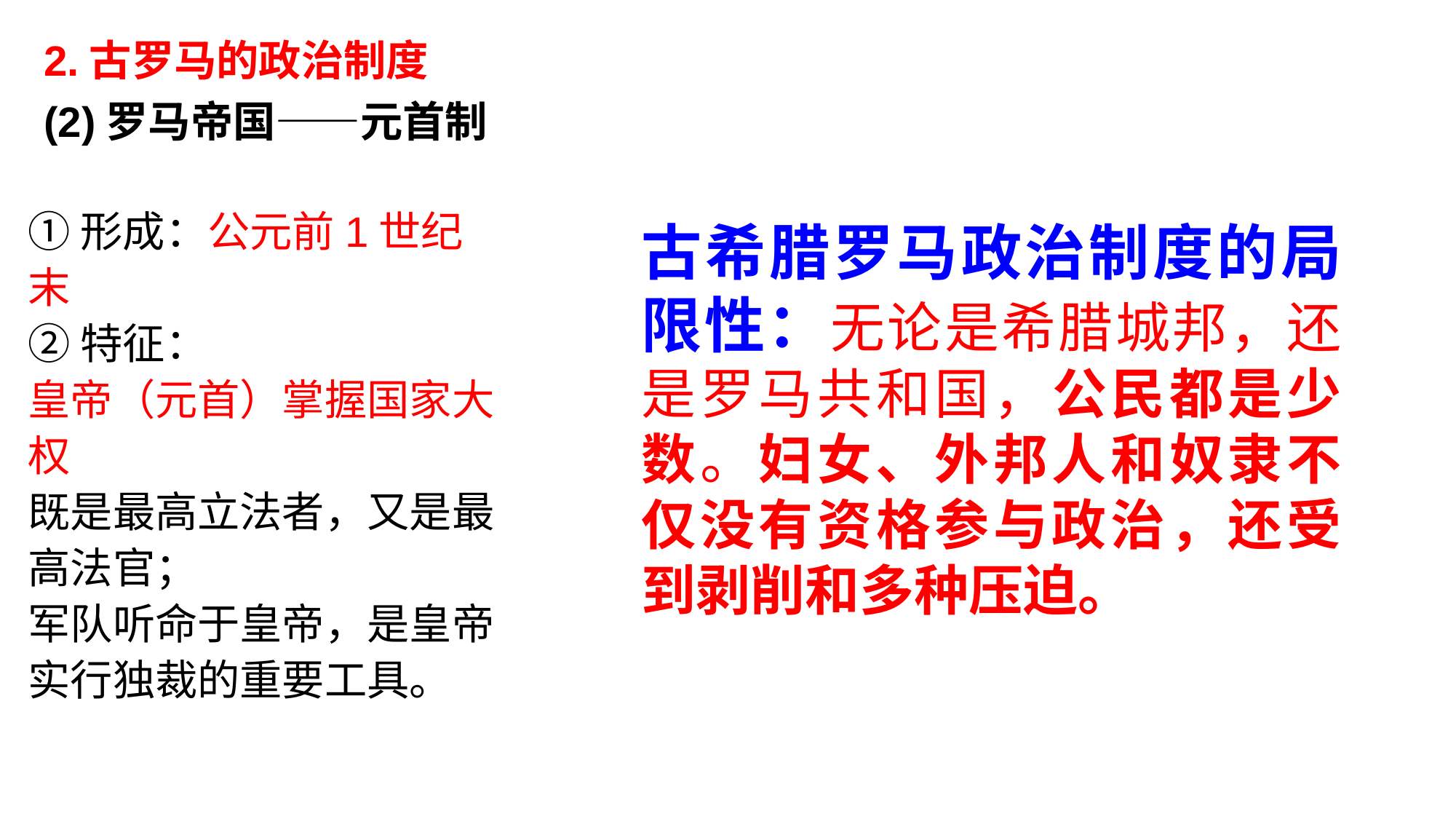

2.古罗马的政治制度
(2)罗马帝国——元首制
①形成：公元前1世纪末
②特征：
皇帝（元首）掌握国家大权
既是最高立法者，又是最高法官；
军队听命于皇帝，是皇帝实行独裁的重要工具。
古希腊罗马政治制度的局限性：无论是希腊城邦，还是罗马共和国，公民都是少数。妇女、外邦人和奴隶不仅没有资格参与政治，还受到剥削和多种压迫。